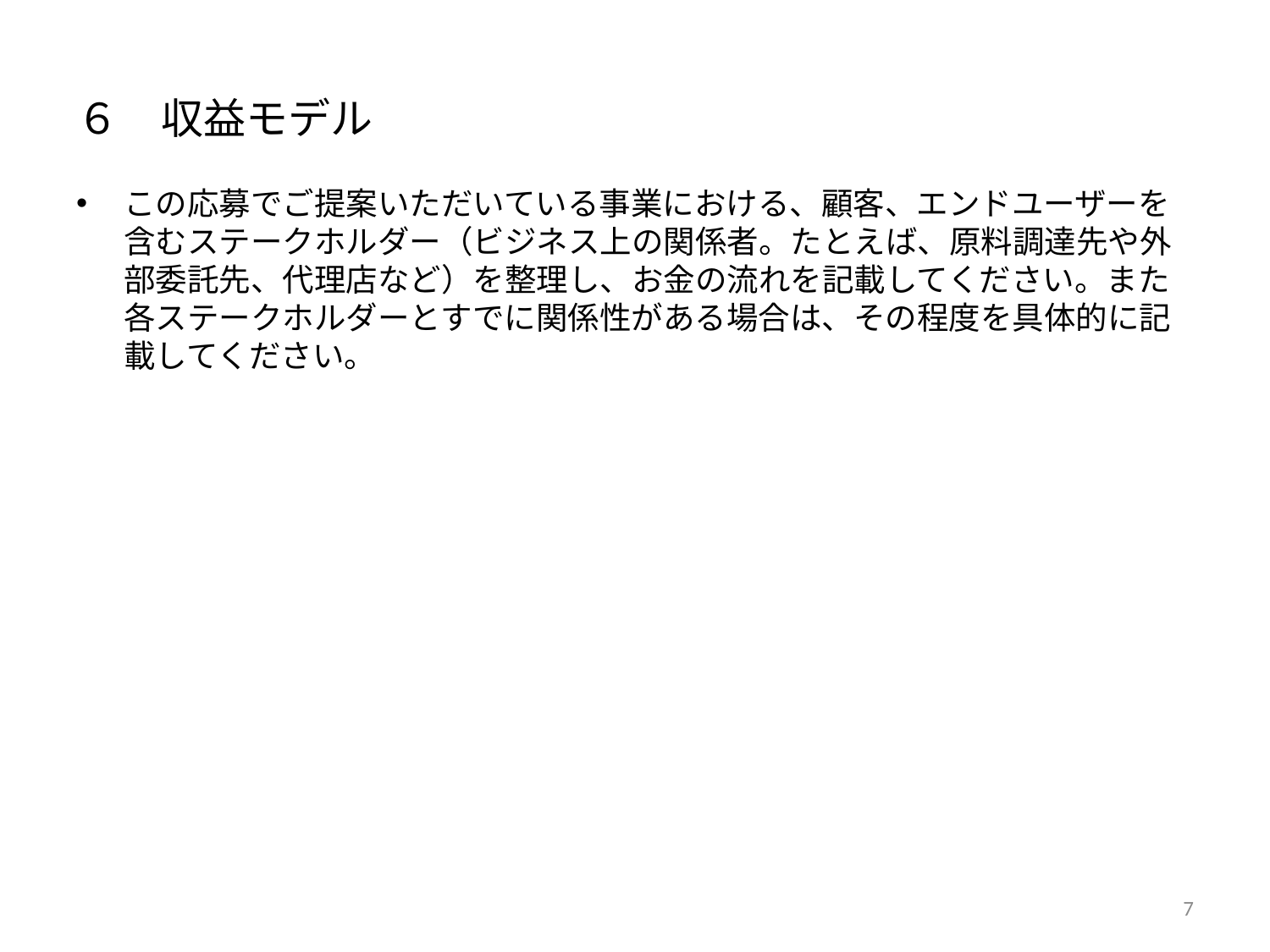

# ６　収益モデル
この応募でご提案いただいている事業における、顧客、エンドユーザーを含むステークホルダー（ビジネス上の関係者。たとえば、原料調達先や外部委託先、代理店など）を整理し、お金の流れを記載してください。また各ステークホルダーとすでに関係性がある場合は、その程度を具体的に記載してください。
7